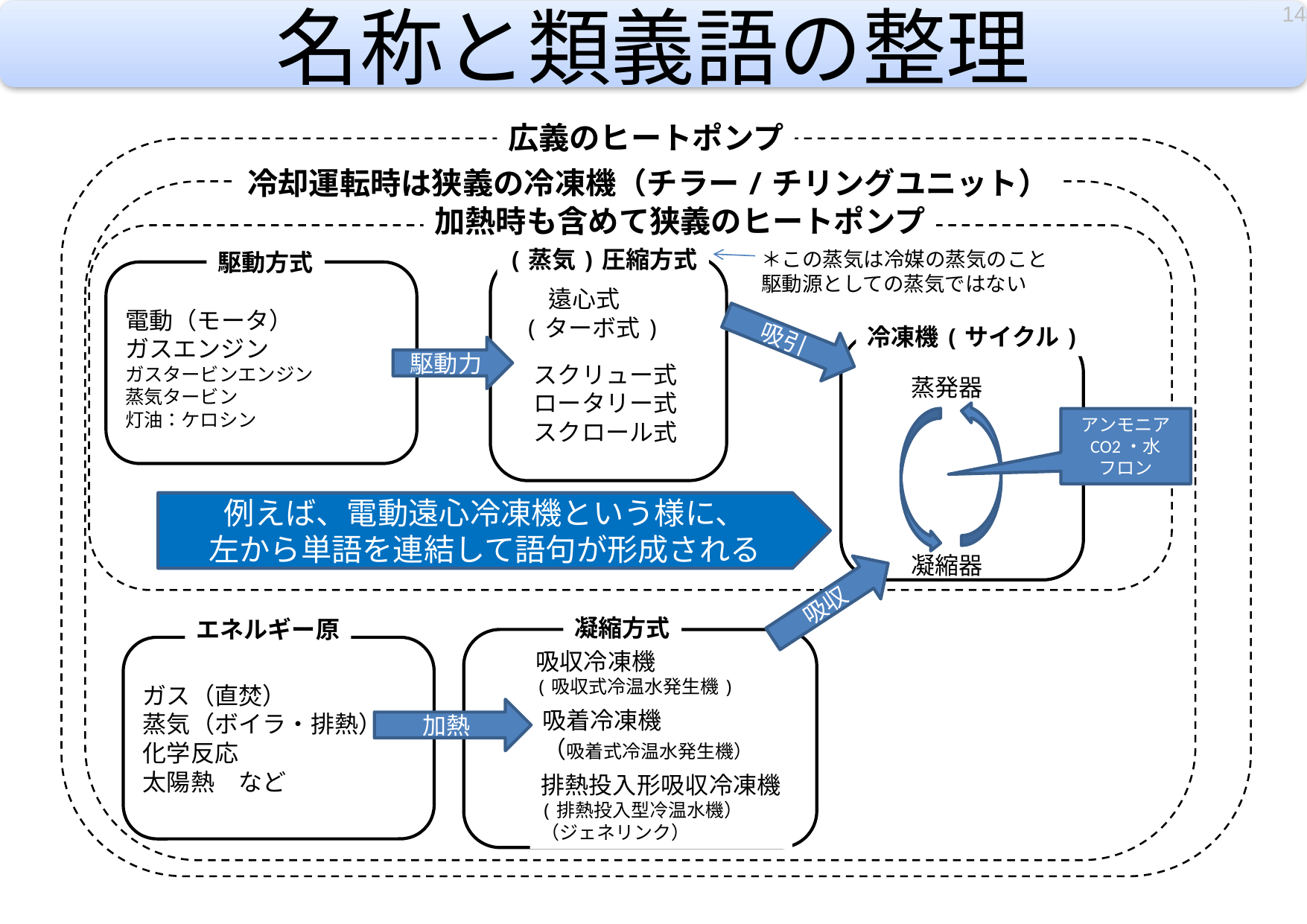

14
# 名称と類義語の整理
広義のヒートポンプ

冷却運転時は狭義の冷凍機（チラー/チリングユニット）

加熱時も含めて狭義のヒートポンプ

(蒸気)圧縮方式
＊この蒸気は冷媒の蒸気のこと
駆動源としての蒸気ではない
駆動方式

　遠心式
(ターボ式)

電動（モータ）
ガスエンジン
ガスタービンエンジン
蒸気タービン
灯油：ケロシン
吸引

冷凍機(サイクル)

駆動力
スクリュー式
ロータリー式
スクロール式
蒸発器

アンモニア
CO2・水
フロン
例えば、電動遠心冷凍機という様に、
左から単語を連結して語句が形成される
凝縮器
吸収
凝縮方式
エネルギー原

吸収冷凍機
(吸収式冷温水発生機)

ガス（直焚）
蒸気（ボイラ・排熱）
化学反応
太陽熱　など
加熱
吸着冷凍機
（吸着式冷温水発生機）
排熱投入形吸収冷凍機
(排熱投入型冷温水機）
（ジェネリンク）